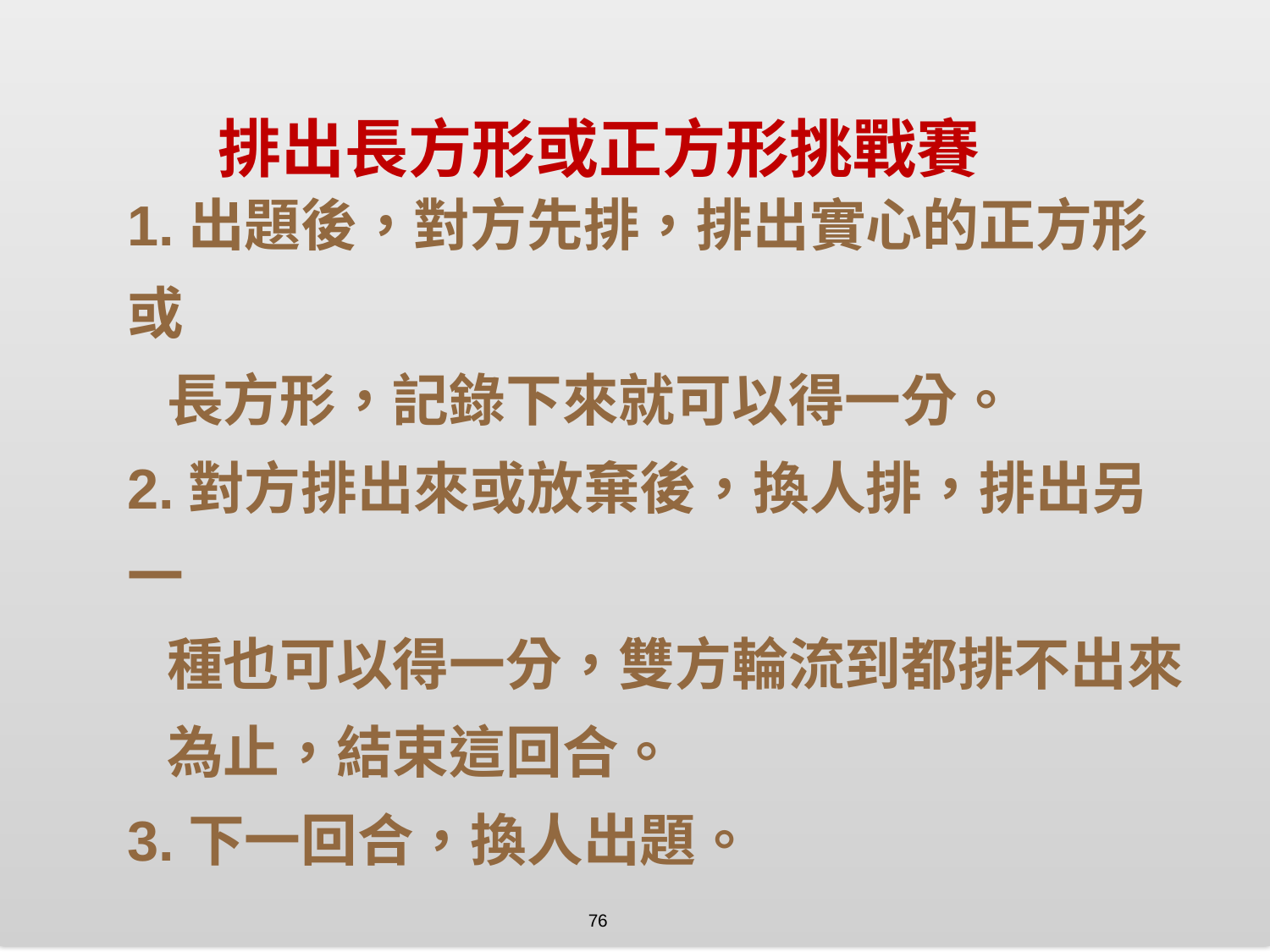

# 排出長方形或正方形挑戰賽
1.出題後，對方先排，排出實心的正方形或
  長方形，記錄下來就可以得一分。
2.對方排出來或放棄後，換人排，排出另一
  種也可以得一分，雙方輪流到都排不出來
  為止，結束這回合。
3.下一回合，換人出題。
76